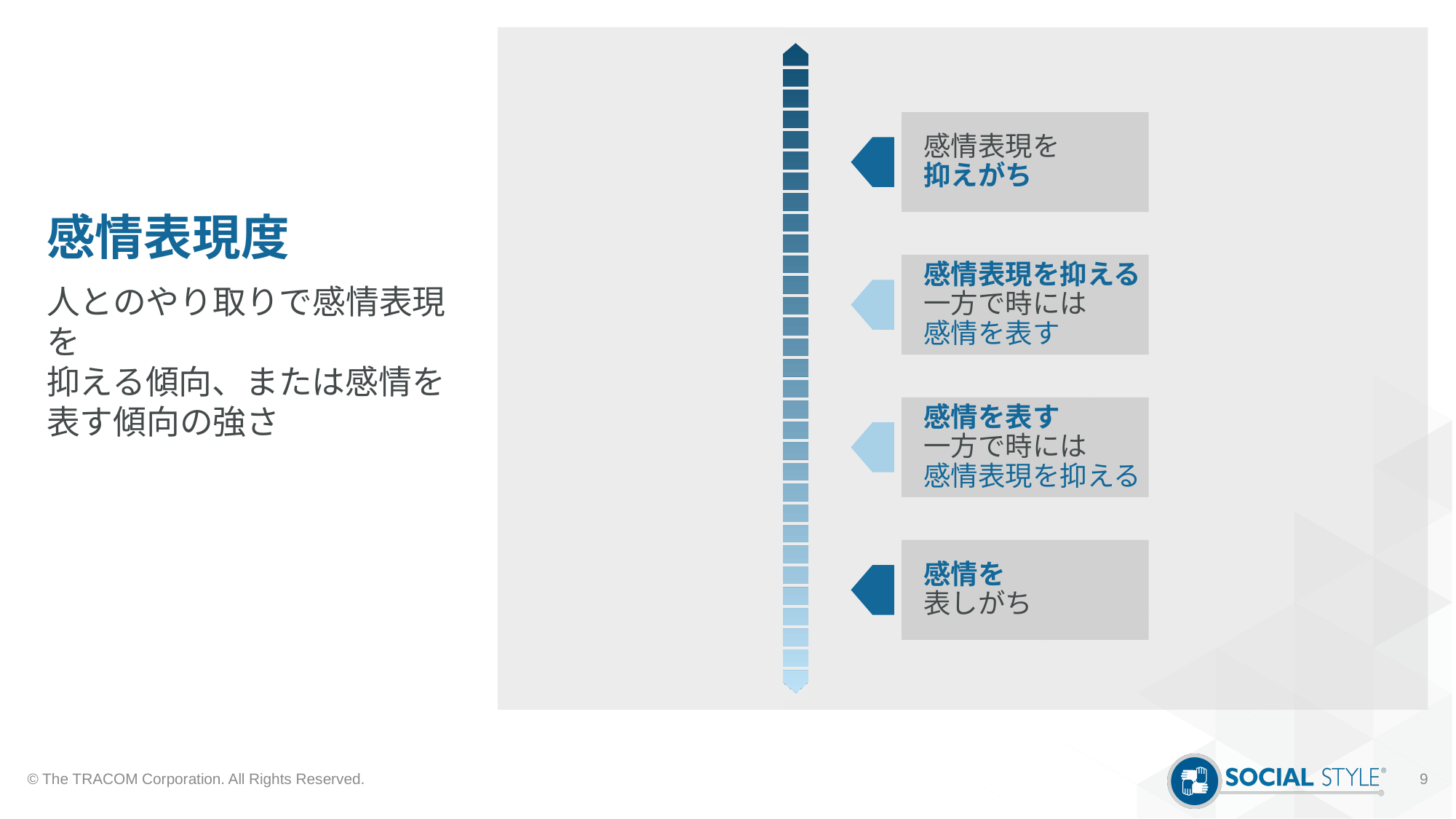

# 感情表現度

感情表現を
抑えがち

感情表現を抑える一方で時には
感情を表す

人とのやり取りで感情表現を
抑える傾向、または感情を
表す傾向の強さ

感情を表す
一方で時には
感情表現を抑える

感情を
表しがち

© The TRACOM Corporation. All Rights Reserved.
9